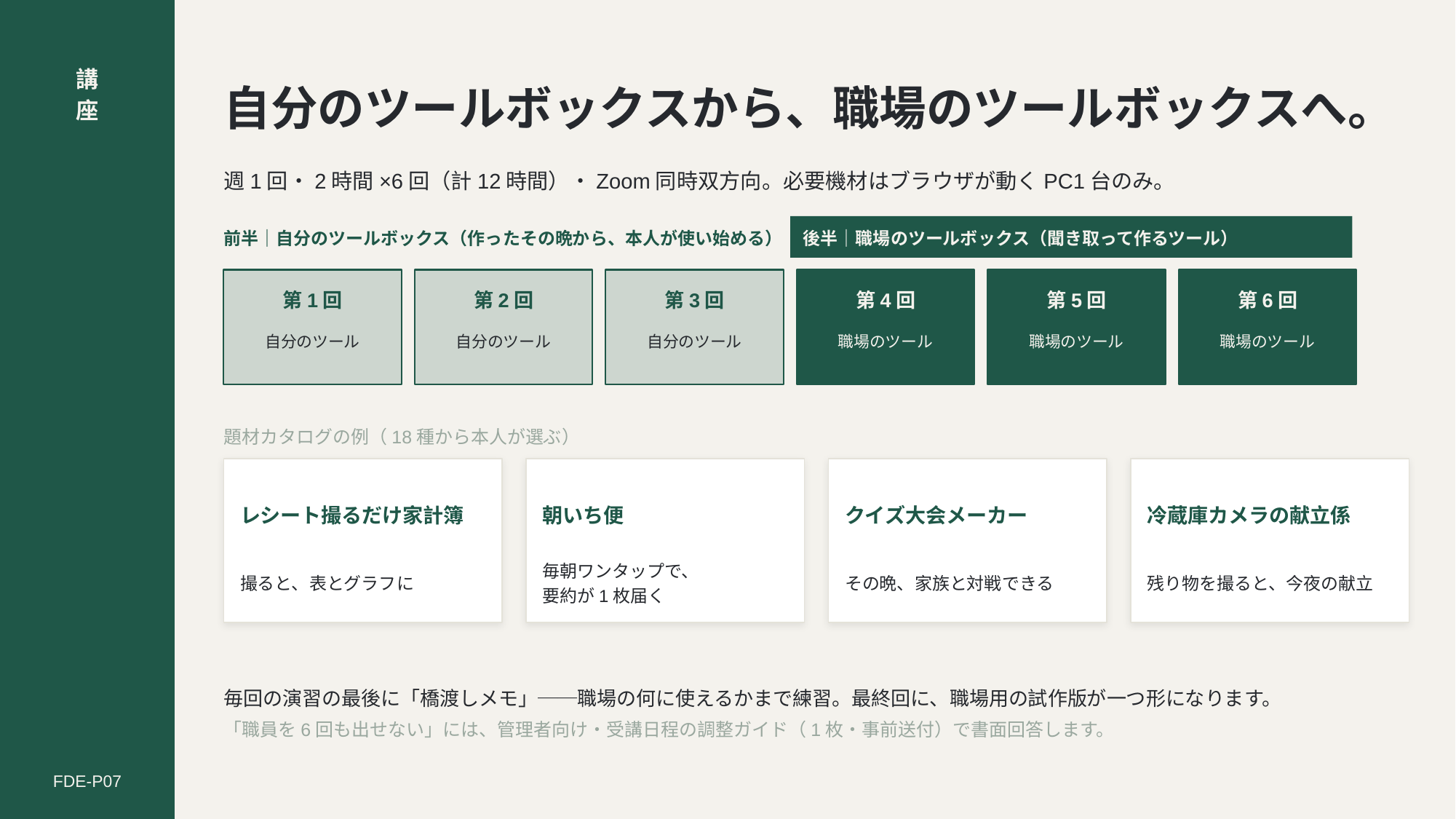

講
座
自分のツールボックスから、職場のツールボックスへ。
週1回・2時間×6回（計12時間）・Zoom同時双方向。必要機材はブラウザが動くPC1台のみ。

前半｜自分のツールボックス（作ったその晩から、本人が使い始める）
後半｜職場のツールボックス（聞き取って作るツール）

第1回
第2回
第3回
第4回
第5回
第6回
自分のツール
自分のツール
自分のツール
職場のツール
職場のツール
職場のツール
題材カタログの例（18種から本人が選ぶ）

レシート撮るだけ家計簿
朝いち便
クイズ大会メーカー
冷蔵庫カメラの献立係
撮ると、表とグラフに
毎朝ワンタップで、
要約が1枚届く
その晩、家族と対戦できる
残り物を撮ると、今夜の献立
毎回の演習の最後に「橋渡しメモ」──職場の何に使えるかまで練習。最終回に、職場用の試作版が一つ形になります。
「職員を6回も出せない」には、管理者向け・受講日程の調整ガイド（1枚・事前送付）で書面回答します。
FDE-P07